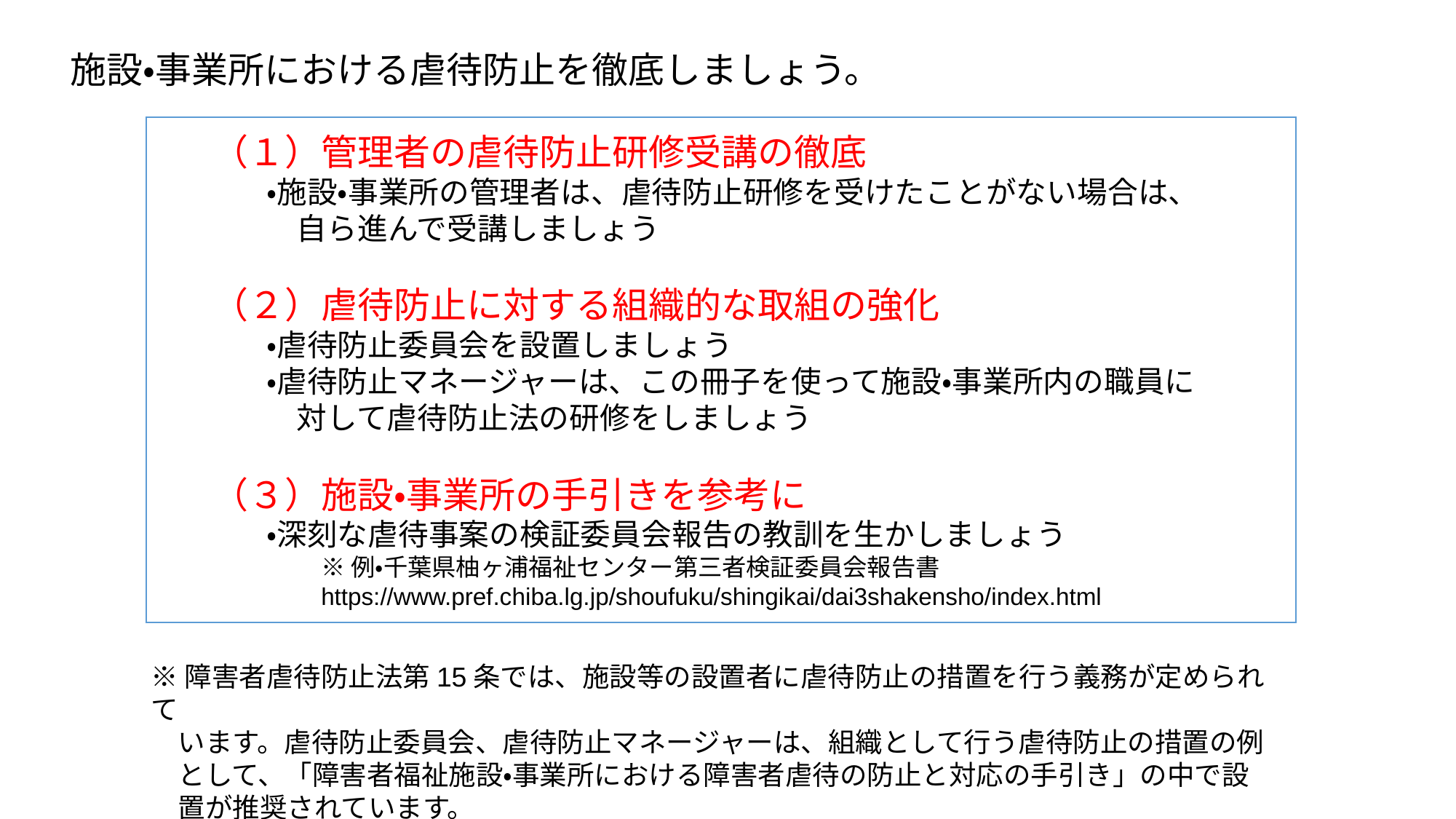

施設・事業所における虐待防止を徹底しましょう。
（１）管理者の虐待防止研修受講の徹底
・施設・事業所の管理者は、虐待防止研修を受けたことがない場合は、
　自ら進んで受講しましょう

（２）虐待防止に対する組織的な取組の強化
・虐待防止委員会を設置しましょう
・虐待防止マネージャーは、この冊子を使って施設・事業所内の職員に
　対して虐待防止法の研修をしましょう

（３）施設・事業所の手引きを参考に
・深刻な虐待事案の検証委員会報告の教訓を生かしましょう
※例・千葉県柚ヶ浦福祉センター第三者検証委員会報告書
https://www.pref.chiba.lg.jp/shoufuku/shingikai/dai3shakensho/index.html
※障害者虐待防止法第15条では、施設等の設置者に虐待防止の措置を行う義務が定められて
　います。虐待防止委員会、虐待防止マネージャーは、組織として行う虐待防止の措置の例
　として、「障害者福祉施設・事業所における障害者虐待の防止と対応の手引き」の中で設
　置が推奨されています。